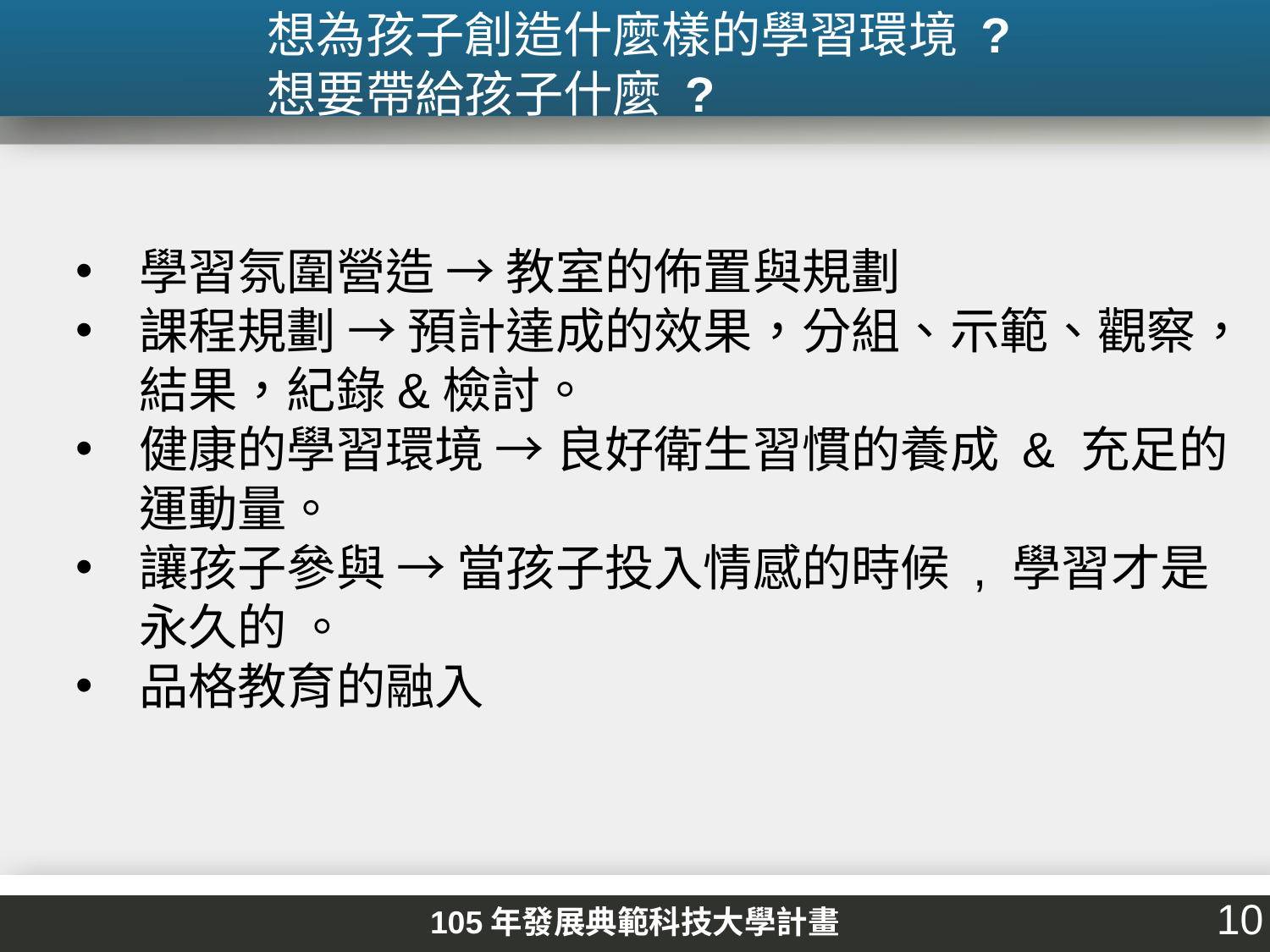

想為孩子創造什麼樣的學習環境 ?
想要帶給孩子什麼 ?
學習氛圍營造 → 教室的佈置與規劃
課程規劃 → 預計達成的效果，分組、示範、觀察，結果，紀錄&檢討。
健康的學習環境 → 良好衛生習慣的養成 & 充足的運動量。
讓孩子參與 → 當孩子投入情感的時候 , 學習才是永久的 。
品格教育的融入